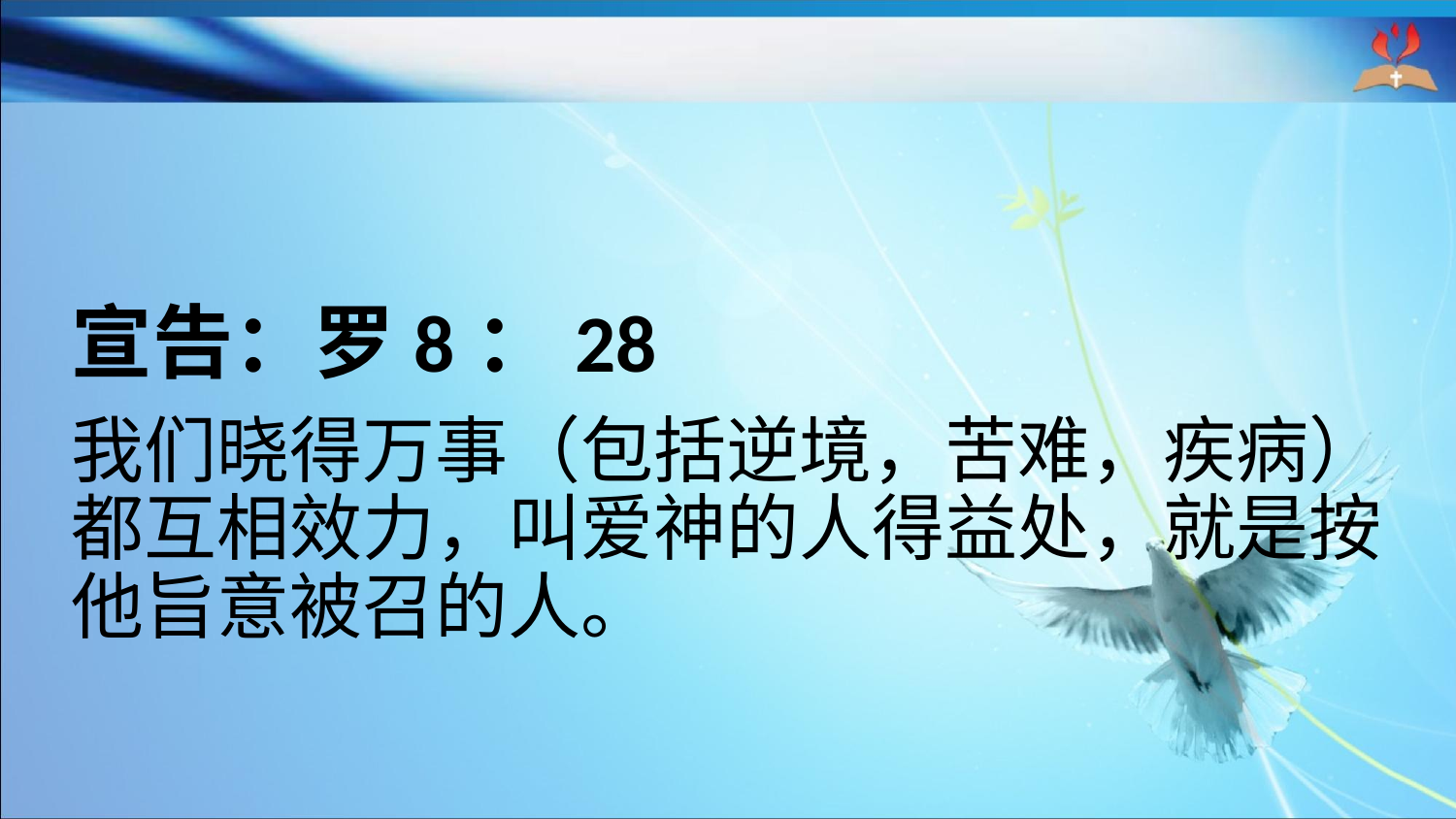

宣告：罗8：28
我们晓得万事（包括逆境，苦难，疾病）都互相效力，叫爱神的人得益处，就是按他旨意被召的人。